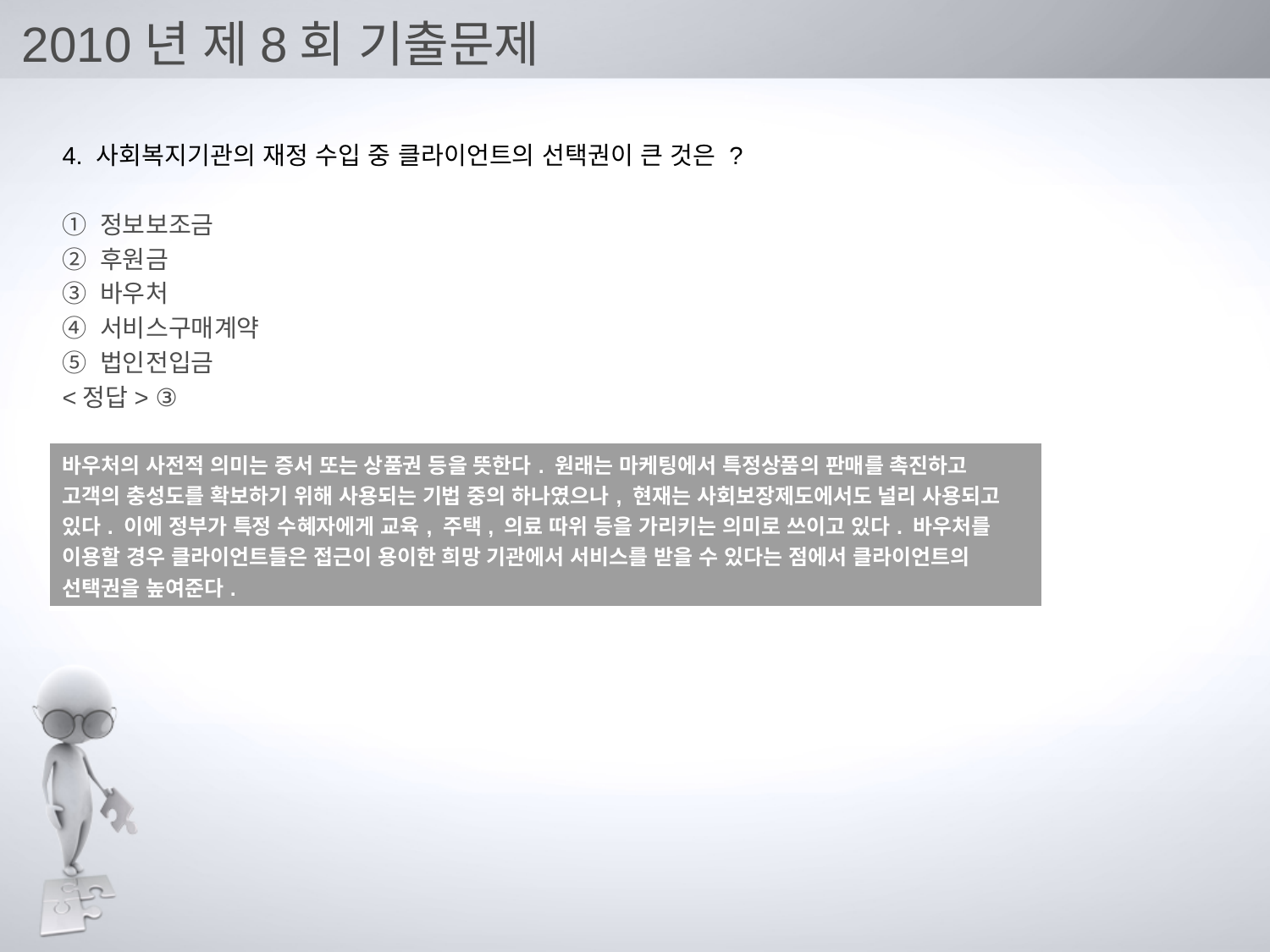

# 2010년 제8회 기출문제

4. 사회복지기관의 재정 수입 중 클라이언트의 선택권이 큰 것은 ?

① 정보보조금
② 후원금
③ 바우처
④ 서비스구매계약
⑤ 법인전입금
<정답> ③

| 바우처의 사전적 의미는 증서 또는 상품권 등을 뜻한다. 원래는 마케팅에서 특정상품의 판매를 촉진하고 고객의 충성도를 확보하기 위해 사용되는 기법 중의 하나였으나, 현재는 사회보장제도에서도 널리 사용되고 있다. 이에 정부가 특정 수혜자에게 교육, 주택, 의료 따위 등을 가리키는 의미로 쓰이고 있다. 바우처를 이용할 경우 클라이언트들은 접근이 용이한 희망 기관에서 서비스를 받을 수 있다는 점에서 클라이언트의 선택권을 높여준다. |
| --- |